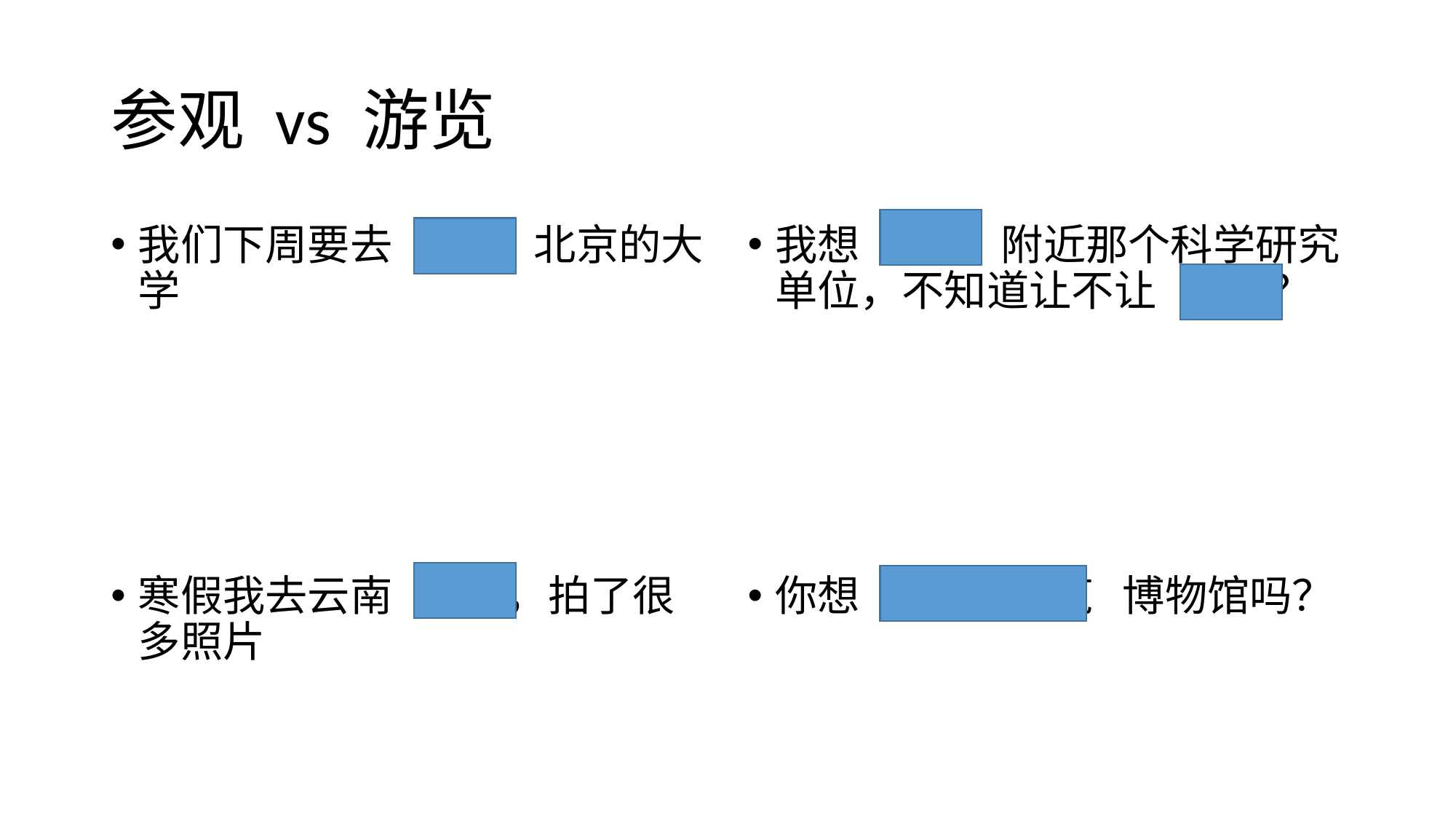

# 参观 vs 游览

我们下周要去   参观   北京的大学

寒假我去云南   游览，拍了很多照片

我想   参观   附近那个科学研究单位，不知道让不让   参观？

你想   参观/游览   博物馆吗？